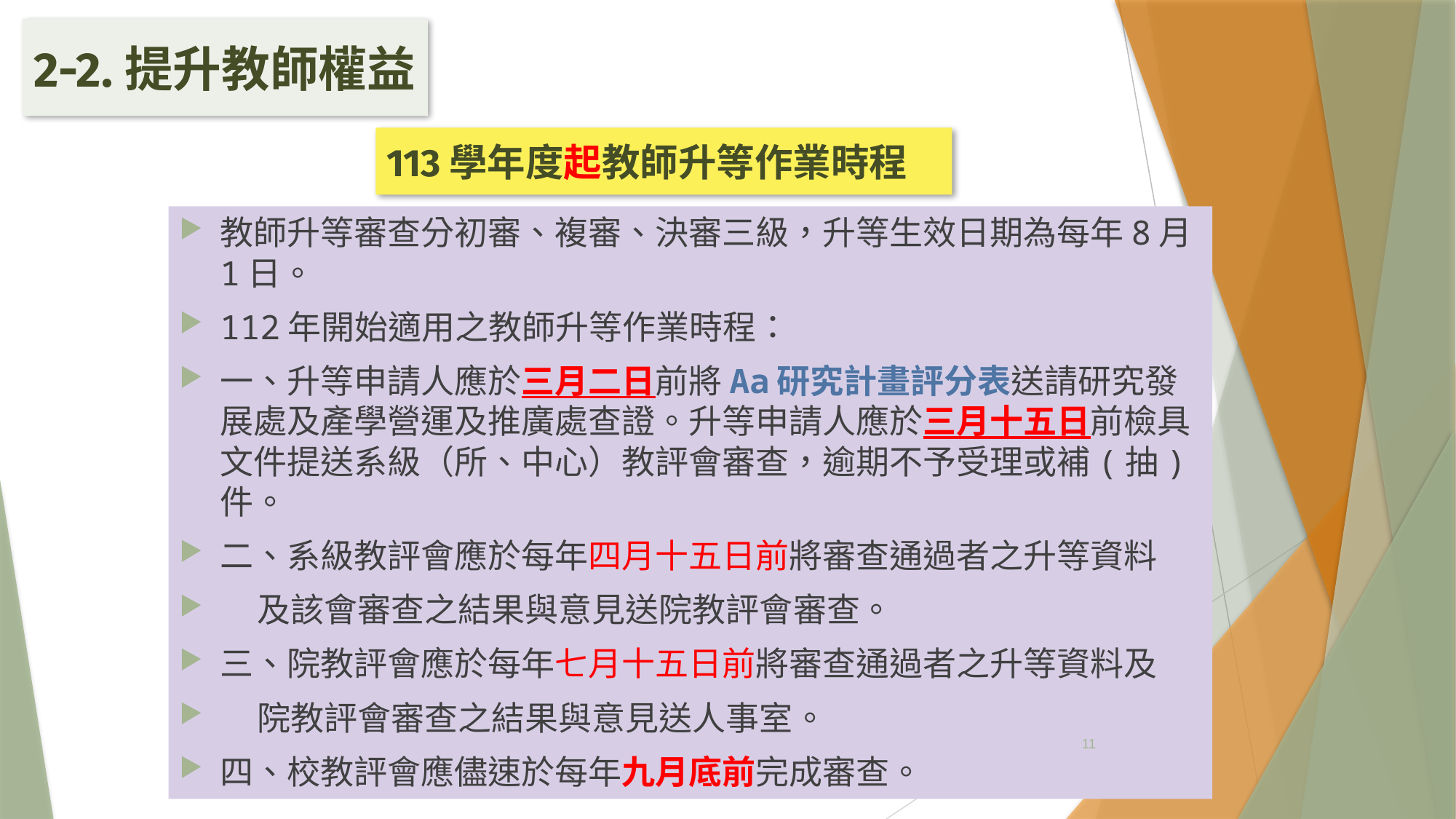

2-2.提升教師權益
# 113學年度起教師升等作業時程
教師升等審查分初審、複審、決審三級，升等生效日期為每年8月1日。
112年開始適用之教師升等作業時程：
一、升等申請人應於三月二日前將Aa研究計畫評分表送請研究發展處及產學營運及推廣處查證。升等申請人應於三月十五日前檢具文件提送系級（所、中心）教評會審查，逾期不予受理或補(抽)件。
二、系級教評會應於每年四月十五日前將審查通過者之升等資料
    及該會審查之結果與意見送院教評會審查。
三、院教評會應於每年七月十五日前將審查通過者之升等資料及
    院教評會審查之結果與意見送人事室。
四、校教評會應儘速於每年九月底前完成審查。
11